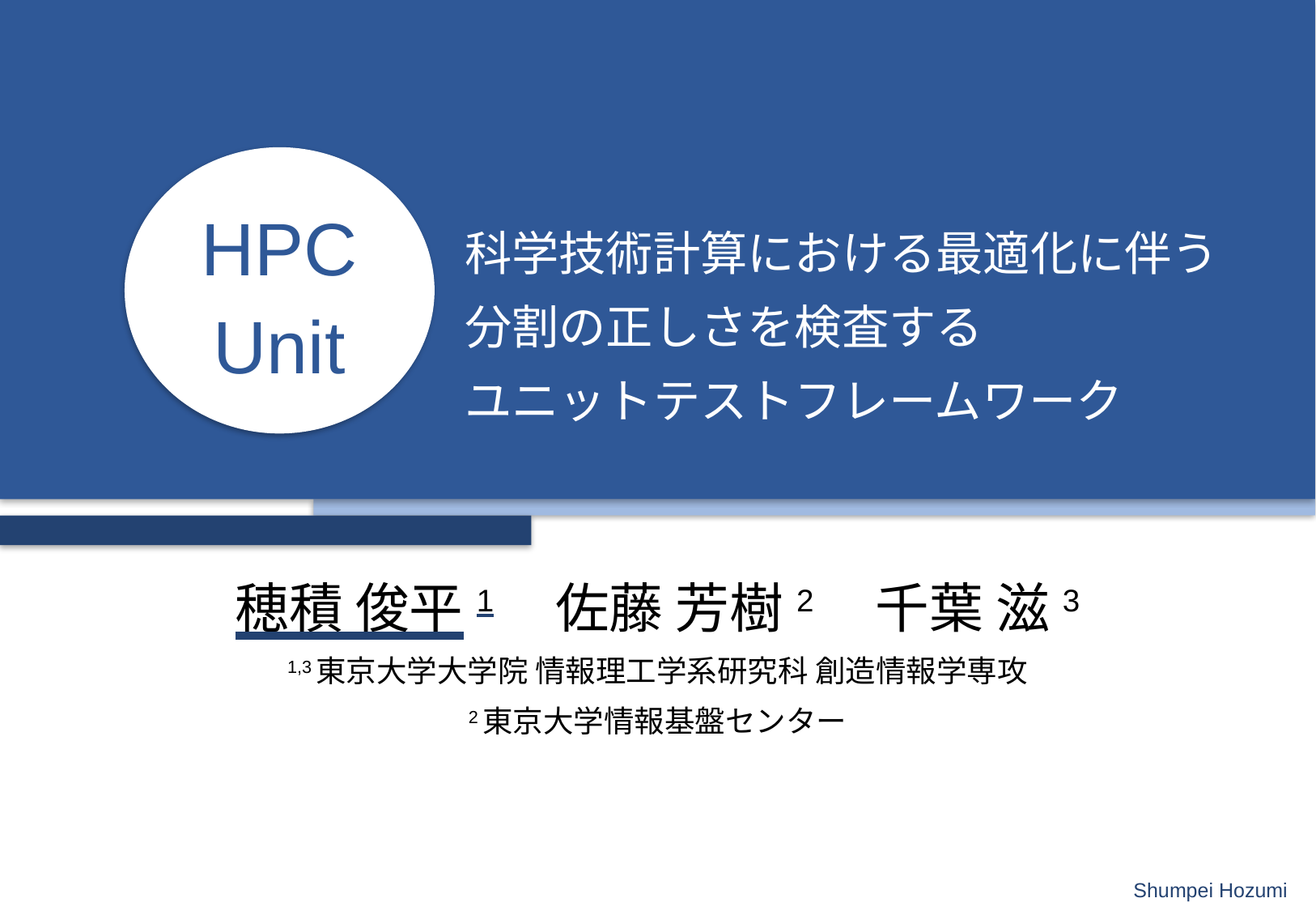

HPC
Unit
# 科学技術計算における最適化に伴う分割の正しさを検査する ユニットテストフレームワーク
穂積 俊平1　佐藤 芳樹2　千葉 滋3
1,3東京大学大学院 情報理工学系研究科 創造情報学専攻
2東京大学情報基盤センター